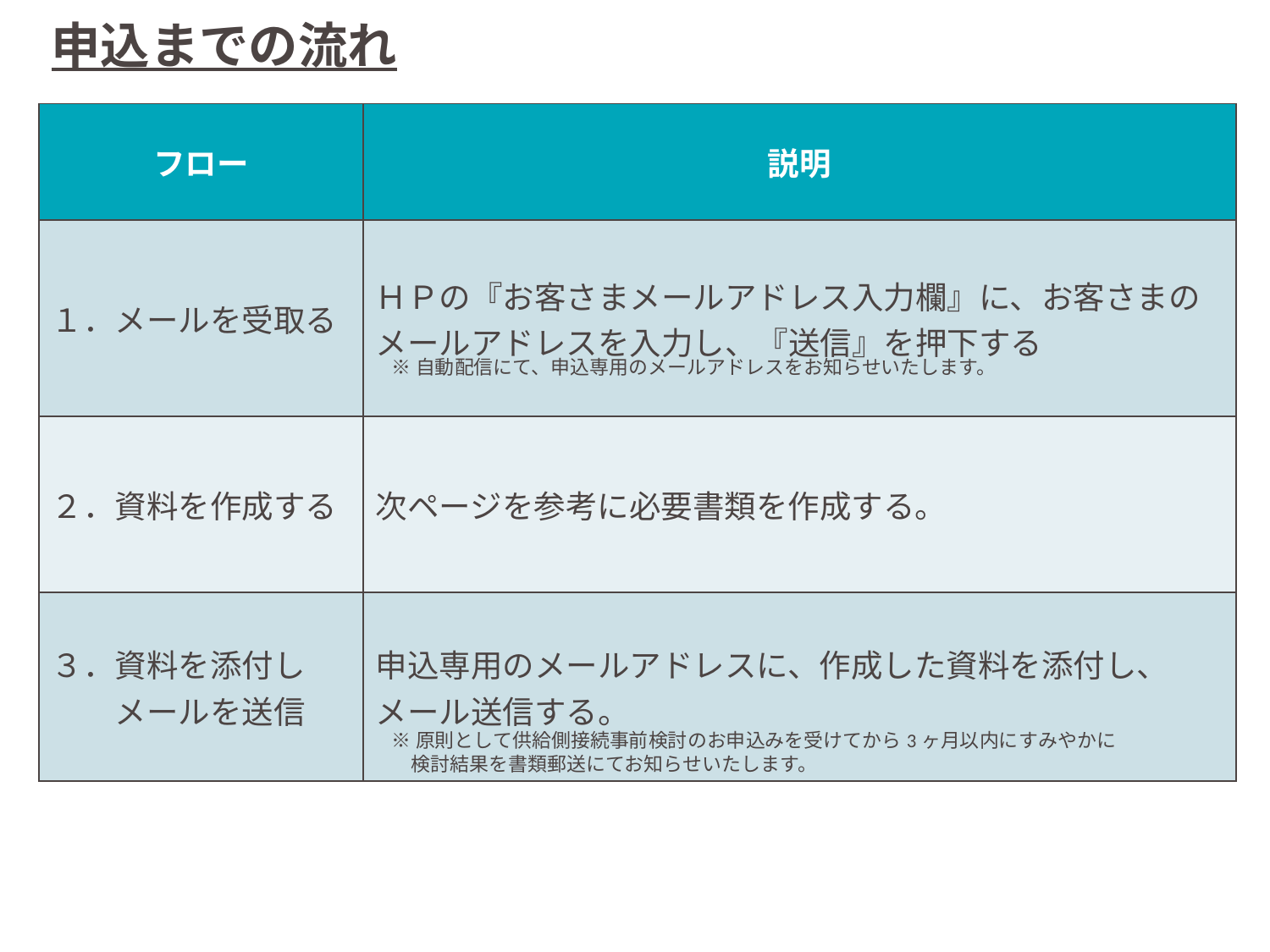

# 申込までの流れ
| フロー | 説明 |
| --- | --- |
| １．メールを受取る | ＨＰの『お客さまメールアドレス入力欄』に、お客さまのメールアドレスを入力し、『送信』を押下する |
| ２．資料を作成する | 次ページを参考に必要書類を作成する。 |
| ３．資料を添付し 　　メールを送信 | 申込専用のメールアドレスに、作成した資料を添付し、 メール送信する。 |
※自動配信にて、申込専用のメールアドレスをお知らせいたします。
※原則として供給側接続事前検討のお申込みを受けてから3ヶ月以内にすみやかに
　検討結果を書類郵送にてお知らせいたします。